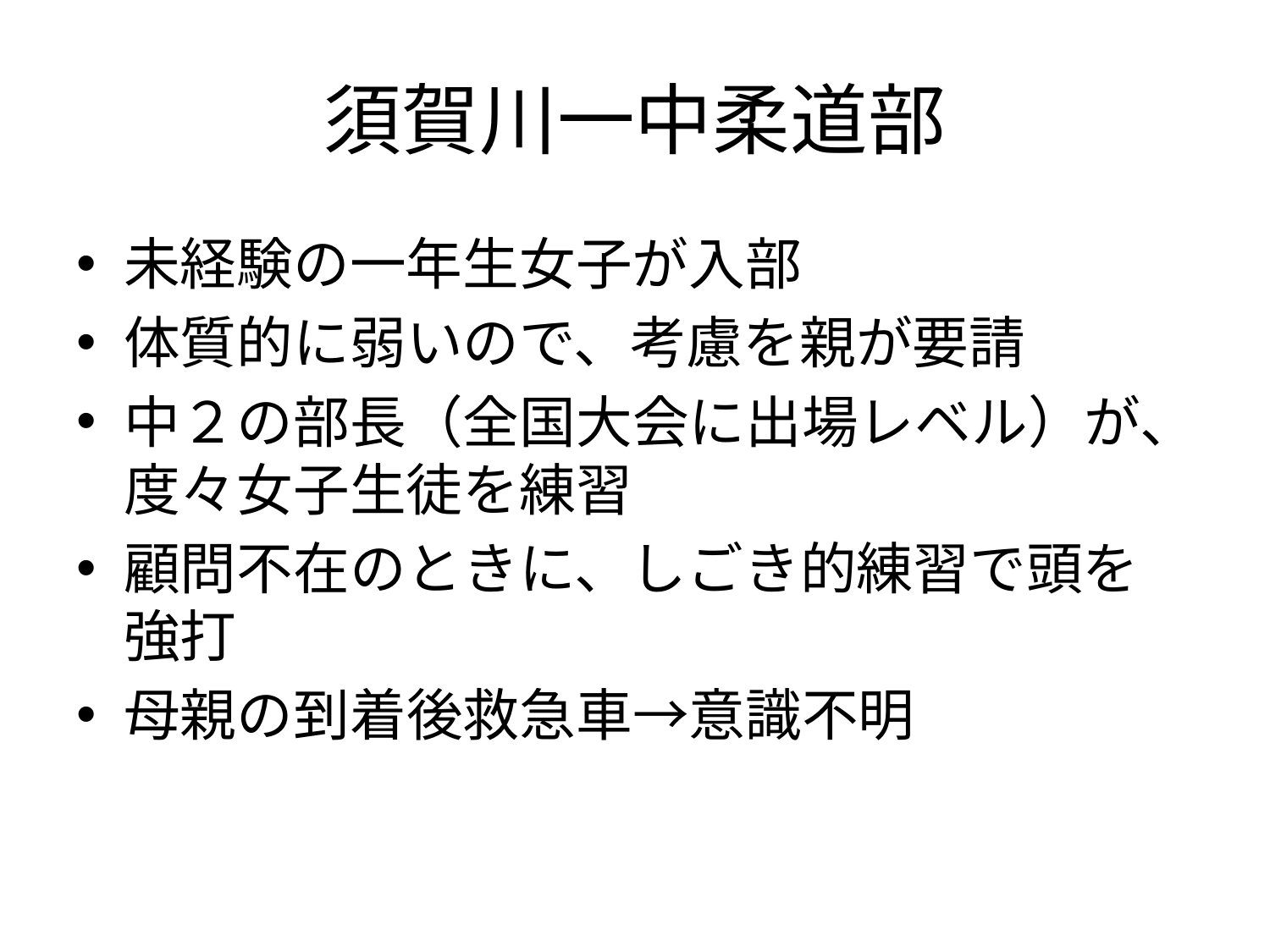

# 須賀川一中柔道部
未経験の一年生女子が入部
体質的に弱いので、考慮を親が要請
中２の部長（全国大会に出場レベル）が、度々女子生徒を練習
顧問不在のときに、しごき的練習で頭を強打
母親の到着後救急車→意識不明